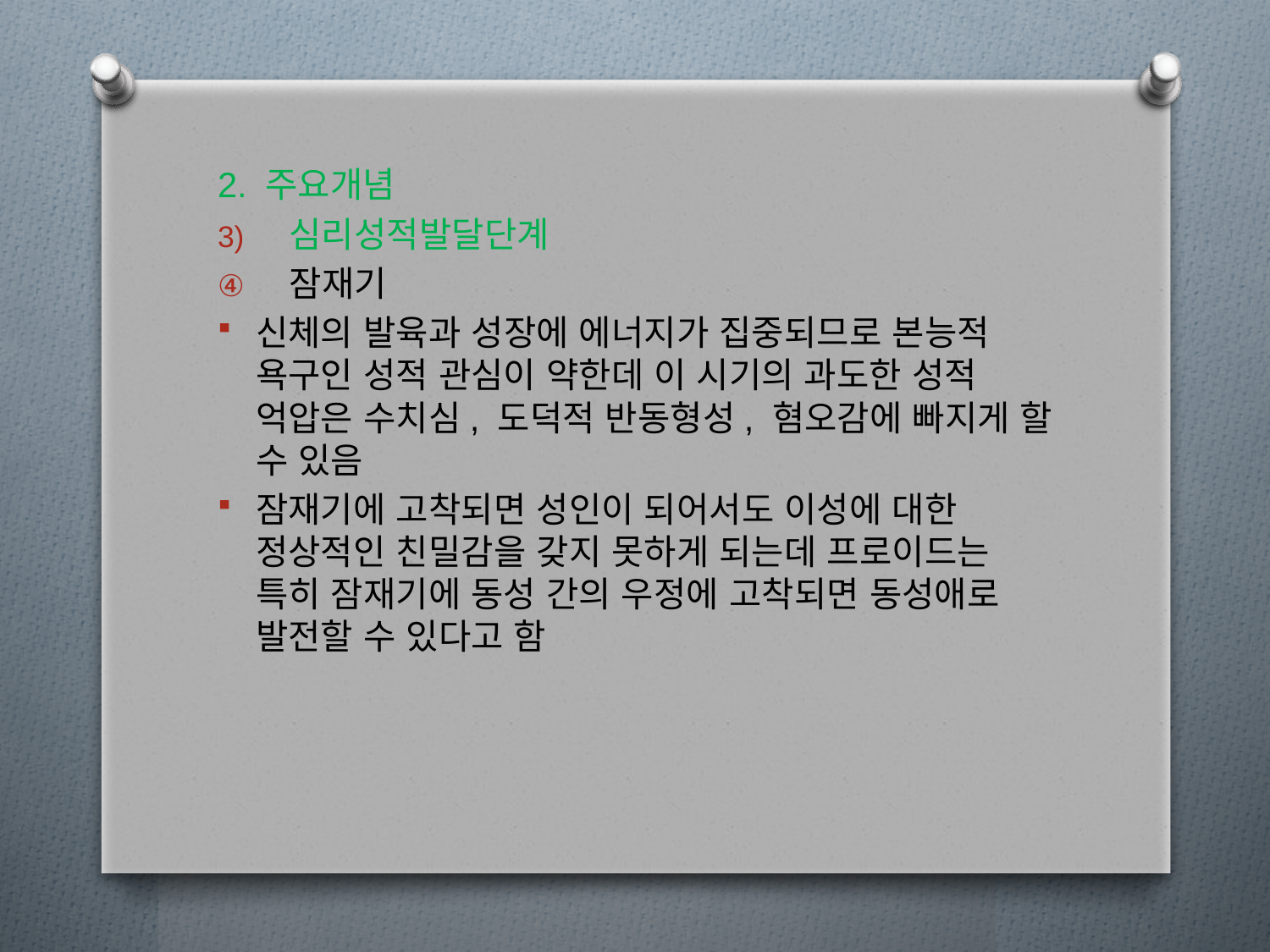

2. 주요개념
심리성적발달단계
잠재기
신체의 발육과 성장에 에너지가 집중되므로 본능적 욕구인 성적 관심이 약한데 이 시기의 과도한 성적 억압은 수치심, 도덕적 반동형성, 혐오감에 빠지게 할 수 있음
잠재기에 고착되면 성인이 되어서도 이성에 대한 정상적인 친밀감을 갖지 못하게 되는데 프로이드는 특히 잠재기에 동성 간의 우정에 고착되면 동성애로 발전할 수 있다고 함